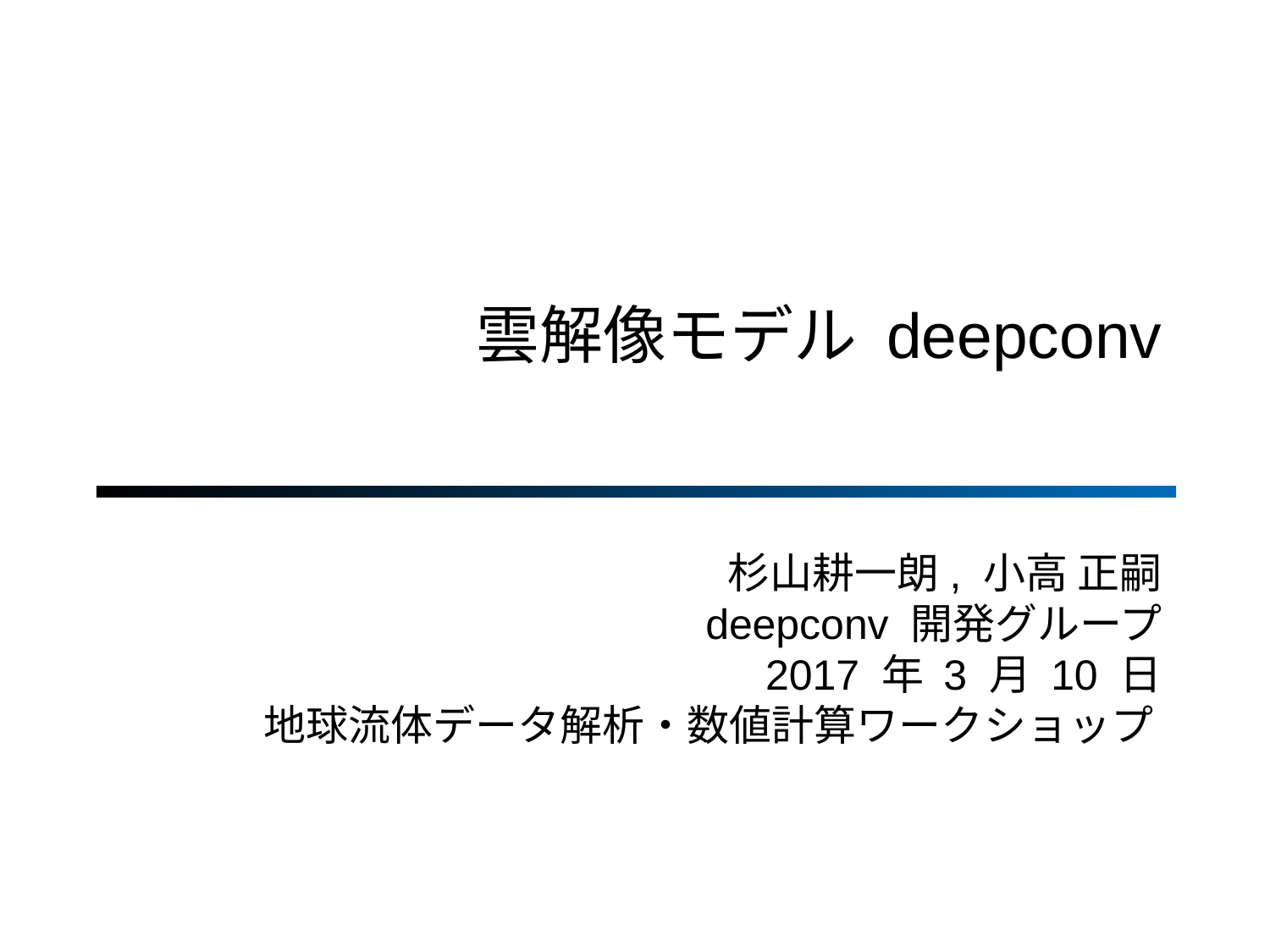

# 雲解像モデル deepconv
杉山耕一朗, 小高 正嗣
deepconv 開発グループ
2017 年 3 月 10 日
地球流体データ解析・数値計算ワークショップ